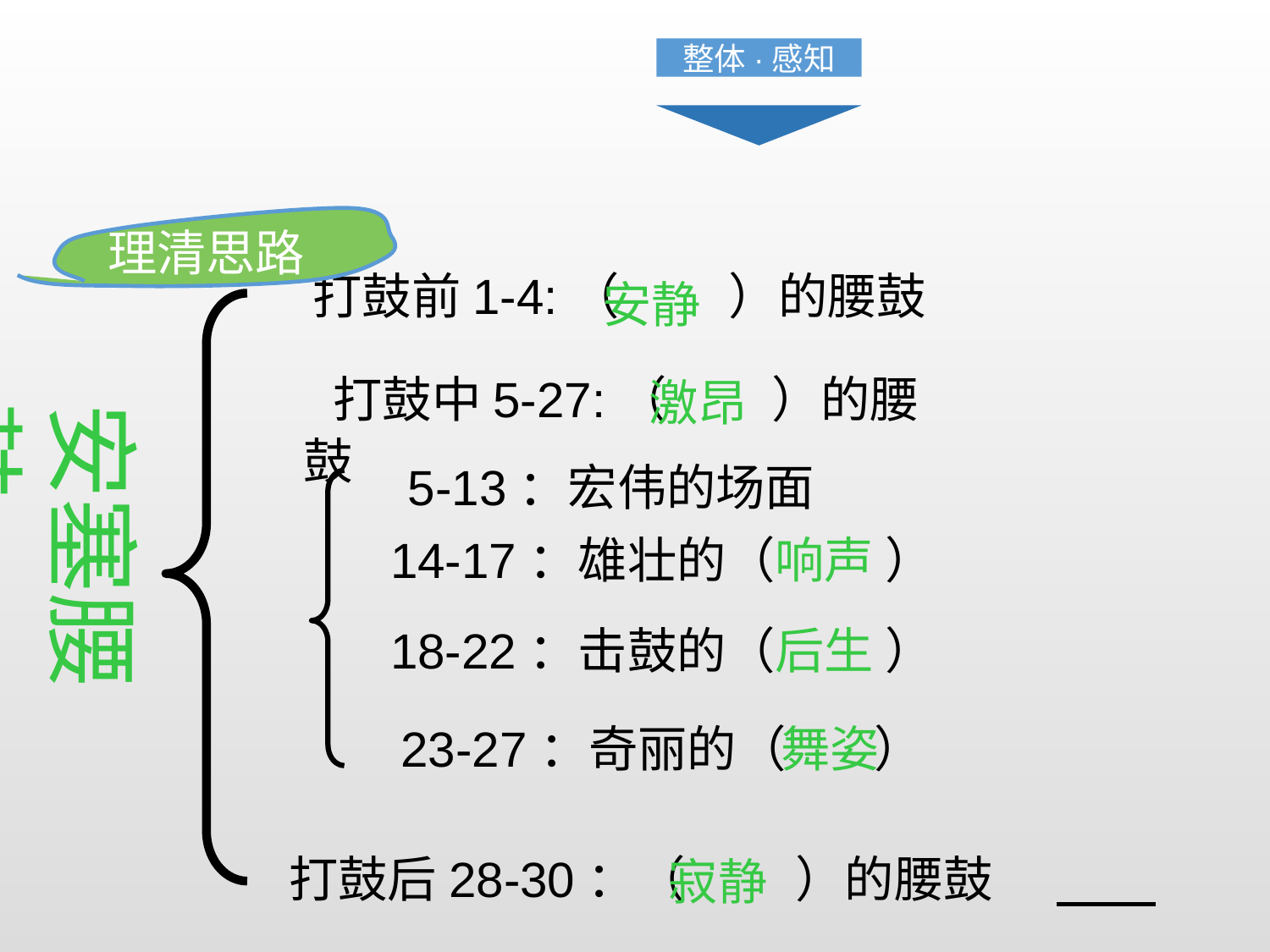

整体·感知

理清思路
打鼓前1-4:（ 　　）的腰鼓
安静

 打鼓中5-27:（   　  ）的腰鼓
激昂
安塞腰鼓
5-13：宏伟的场面

14-17：雄壮的（ 　　）
响声
18-22：击鼓的（ 　　）
后生
23-27：奇丽的（        ）
舞姿
 打鼓后28-30：（ 　　）的腰鼓
寂静